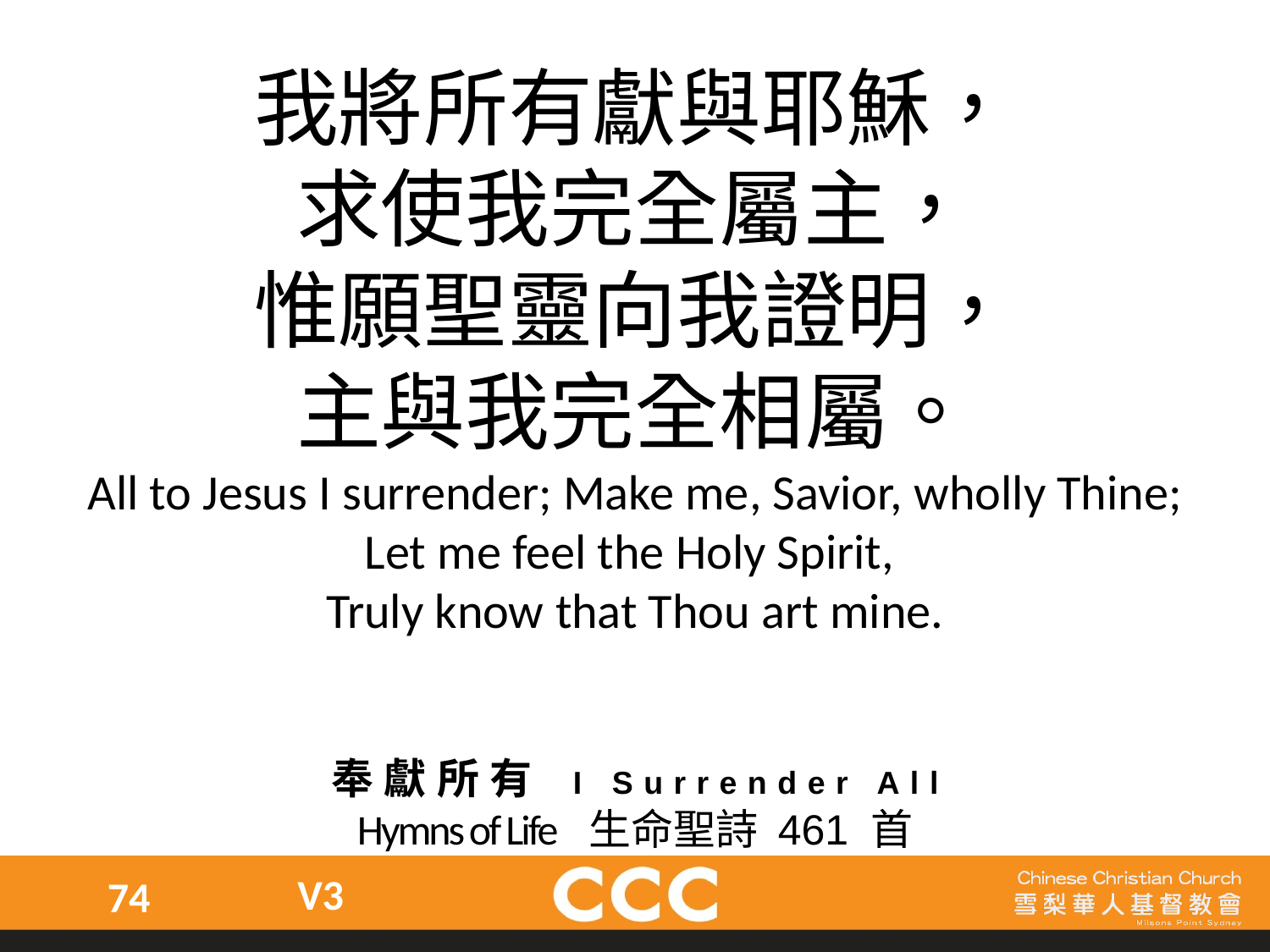

我將所有獻與耶穌，
求使我完全屬主，
惟願聖靈向我證明，
主與我完全相屬。
All to Jesus I surrender; Make me, Savior, wholly Thine;
Let me feel the Holy Spirit,
Truly know that Thou art mine.
奉獻所有 I Surrender All
Hymns of Life   生命聖詩 461 首
V3
74